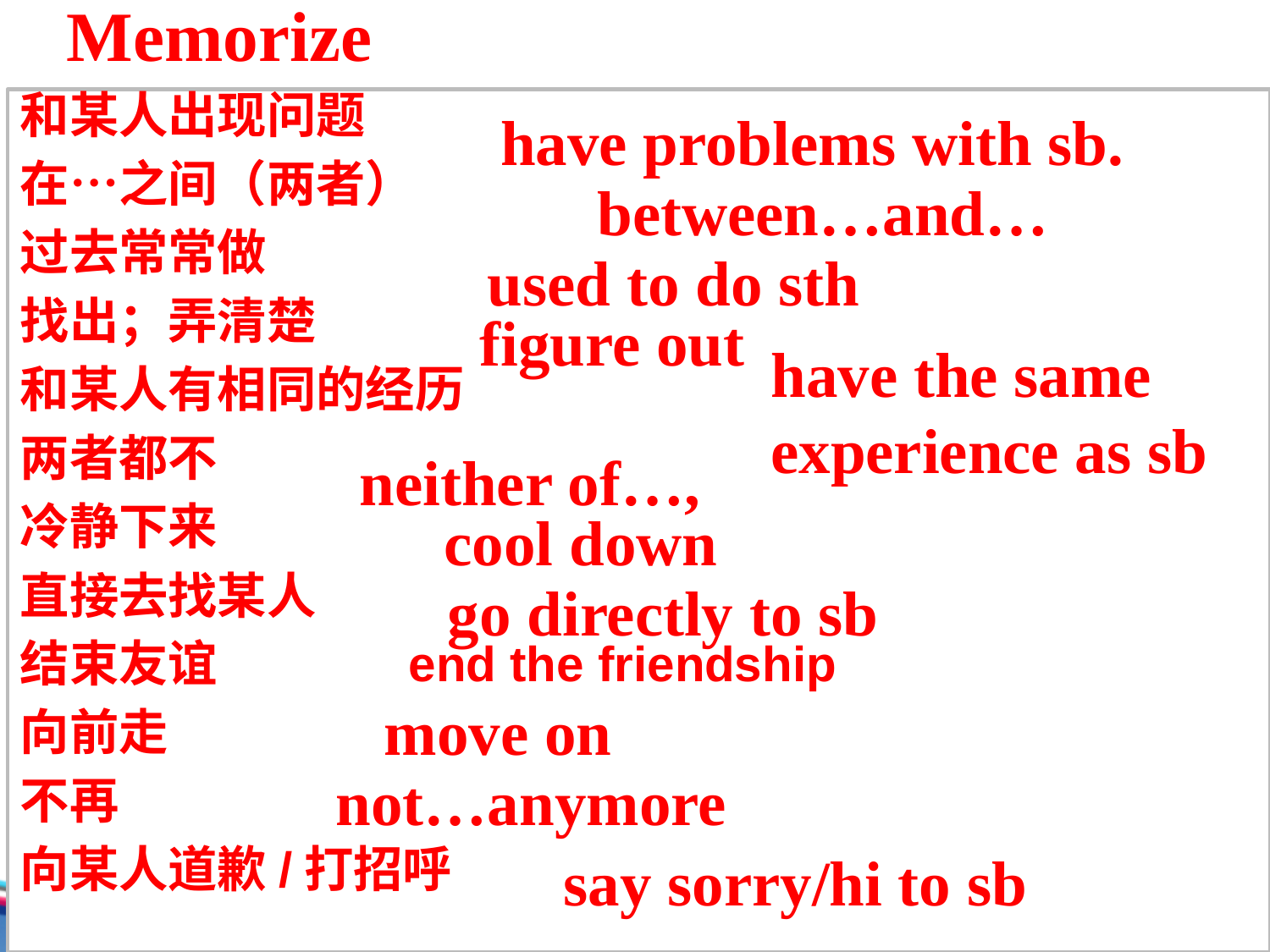

Memorize

和某人出现问题
在…之间（两者）
过去常常做
找出；弄清楚
和某人有相同的经历
两者都不
冷静下来
直接去找某人
结束友谊                end the friendship
向前走
不再
向某人道歉/打招呼
have problems with sb.
between…and…
used to do sth
figure out
have the same experience as sb
neither of…,
cool down
go directly to sb
move on
not…anymore
say sorry/hi to sb